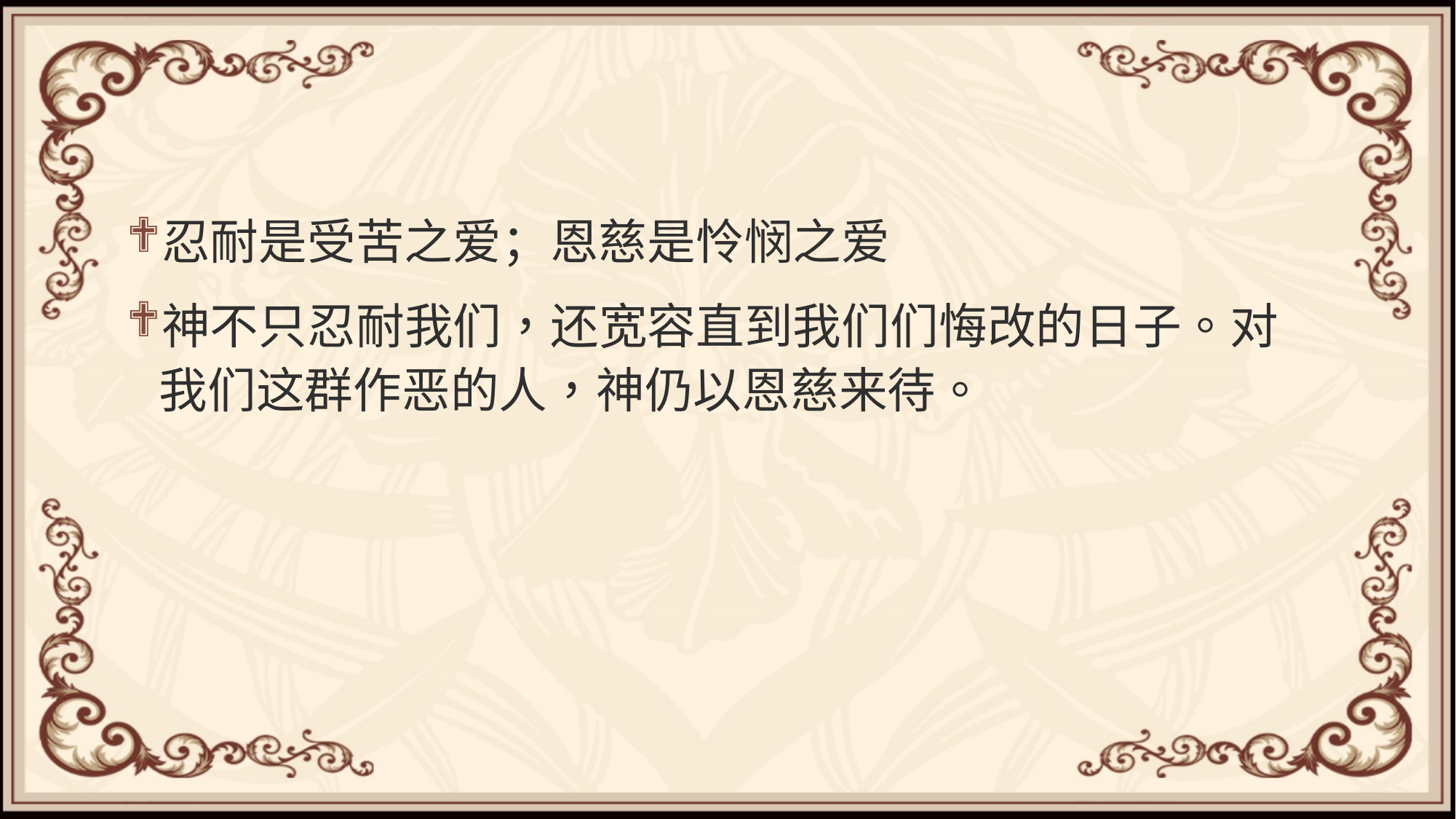

#
忍耐是受苦之爱；恩慈是怜悯之爱
神不只忍耐我们，还宽容直到我们们悔改的日子。对我们这群作恶的人，神仍以恩慈来待。